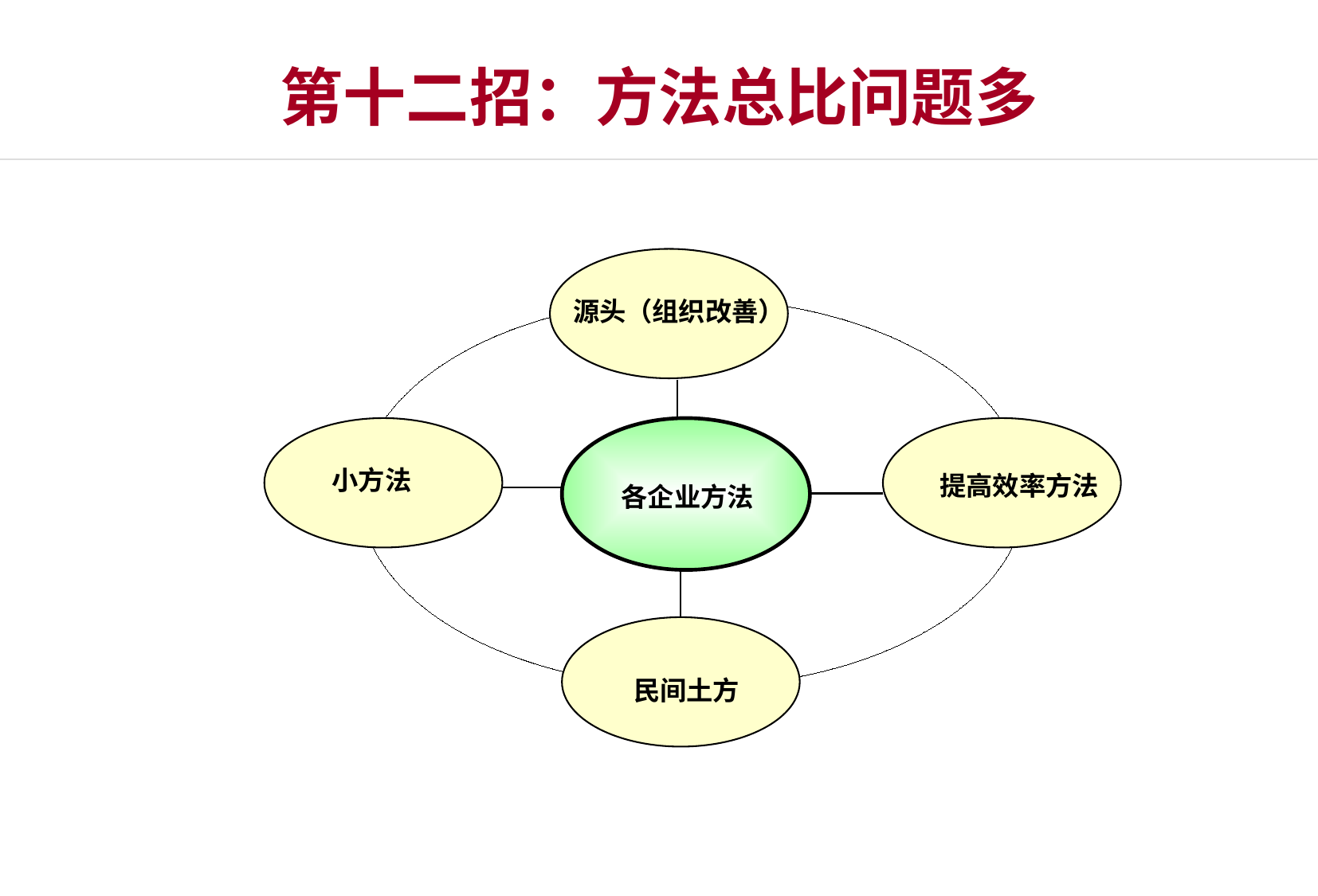

第十二招：方法总比问题多

源头（组织改善）

小方法
提高效率方法
各企业方法

民间土方